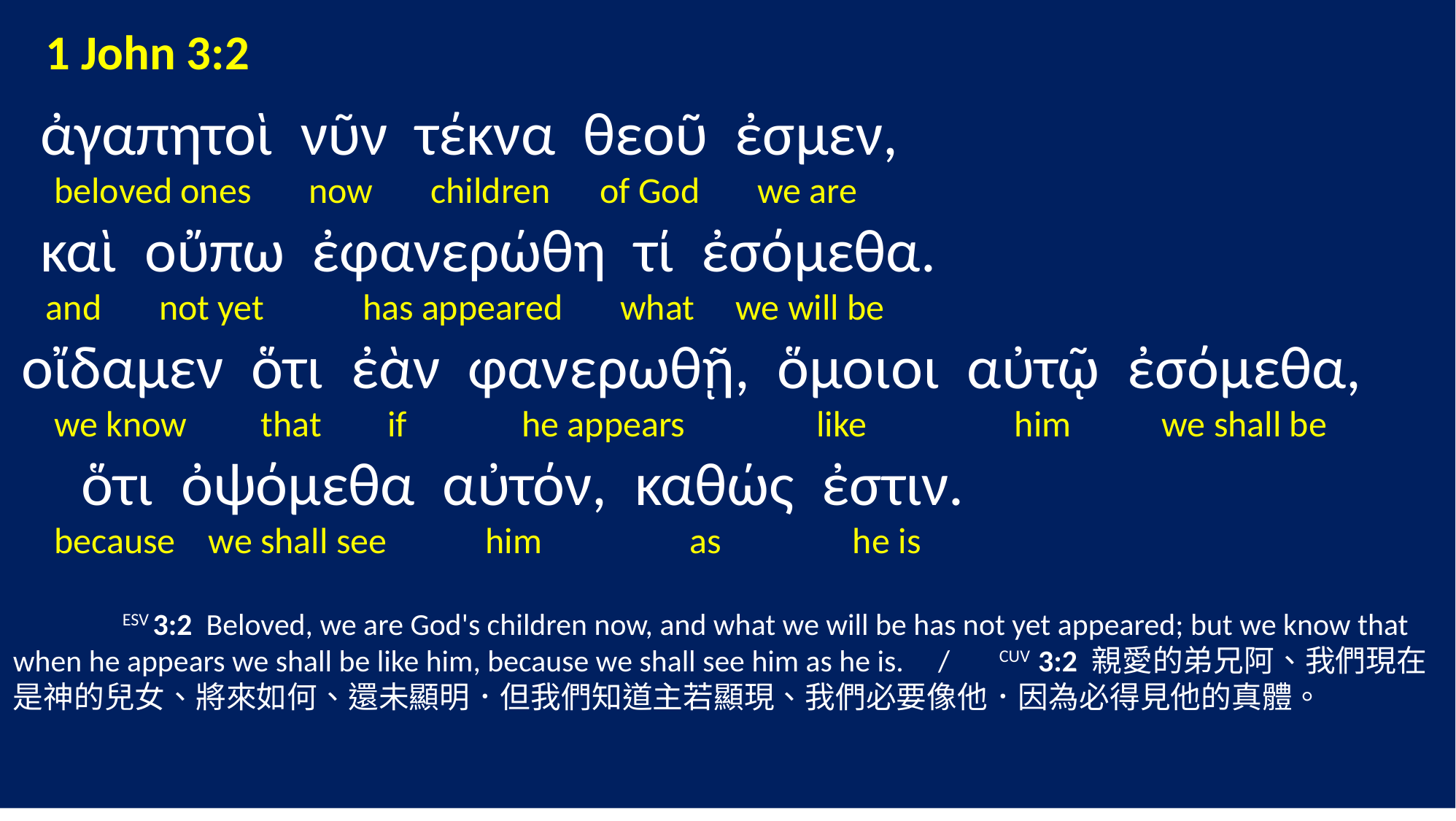

1 John 3:2

  ἀγαπητοὶ  νῦν  τέκνα  θεοῦ  ἐσμεν,
     beloved ones       now       children      of God       we are
  καὶ  οὔπω  ἐφανερώθη  τί  ἐσόμεθα.
    and       not yet            has appeared       what     we will be
 οἴδαμεν  ὅτι  ἐὰν  φανερωθῇ,  ὅμοιοι  αὐτῷ  ἐσόμεθα,
     we know         that        if              he appears                like                  him           we shall be
     ὅτι  ὀψόμεθα  αὐτόν,  καθώς  ἐστιν.
     because    we shall see            him                  as                he is

	ESV 3:2  Beloved, we are God's children now, and what we will be has not yet appeared; but we know that when he appears we shall be like him, because we shall see him as he is.     /       CUV  3:2 親愛的弟兄阿、我們現在是神的兒女、將來如何、還未顯明．但我們知道主若顯現、我們必要像他．因為必得見他的真體。